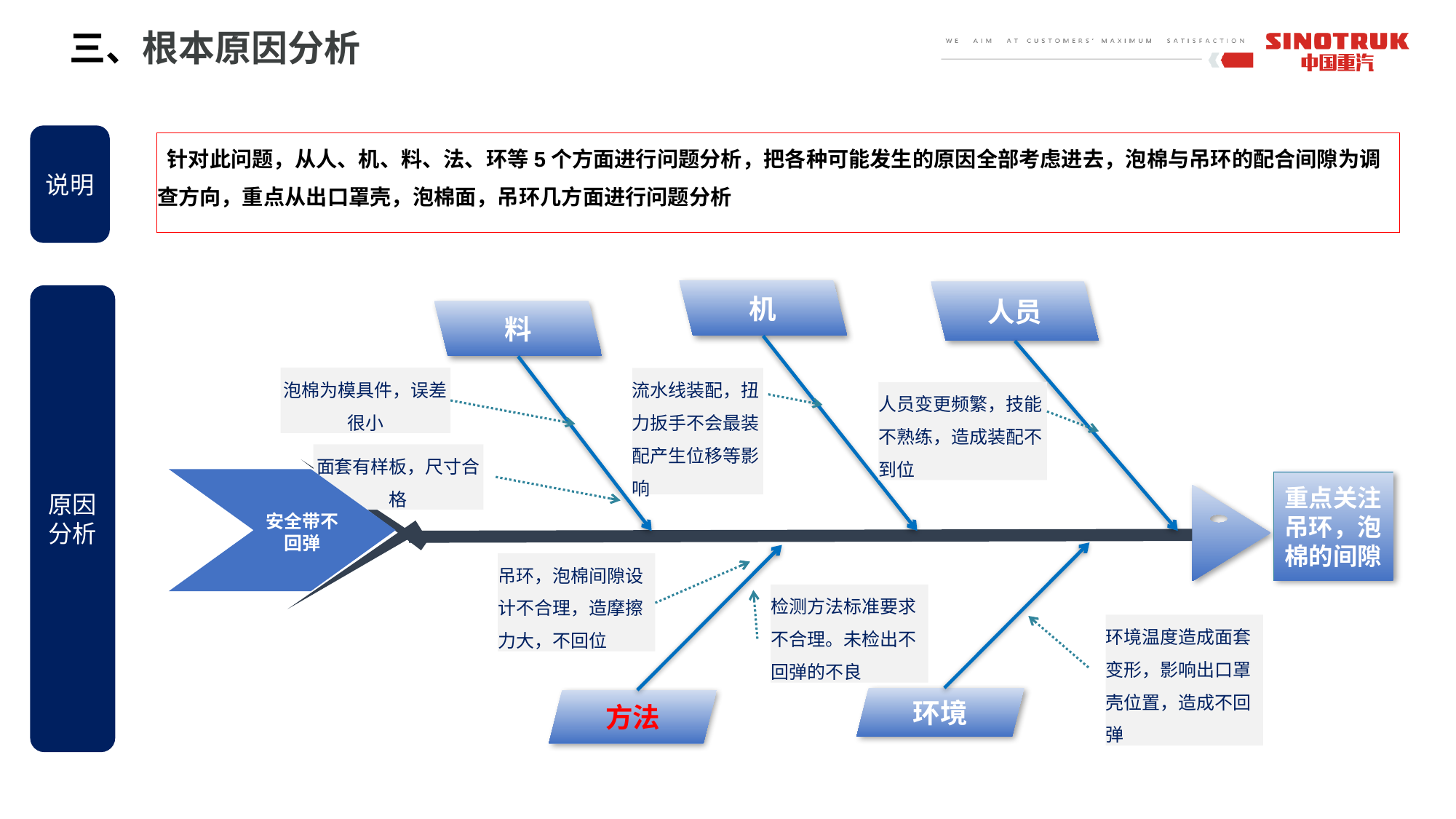

三、根本原因分析

说明
 针对此问题，从人、机、料、法、环等5个方面进行问题分析，把各种可能发生的原因全部考虑进去，泡棉与吊环的配合间隙为调查方向，重点从出口罩壳，泡棉面，吊环几方面进行问题分析
机
人员
料
泡棉为模具件，误差很小
流水线装配，扭力扳手不会最装配产生位移等影响
人员变更频繁，技能不熟练，造成装配不到位

面套有样板，尺寸合格

吊环，泡棉间隙设计不合理，造摩擦力大，不回位
检测方法标准要求不合理。未检出不回弹的不良
环境温度造成面套变形，影响出口罩壳位置，造成不回弹
环境
方法

重点关注吊环，泡棉的间隙
原因分析

安全带不回弹
7